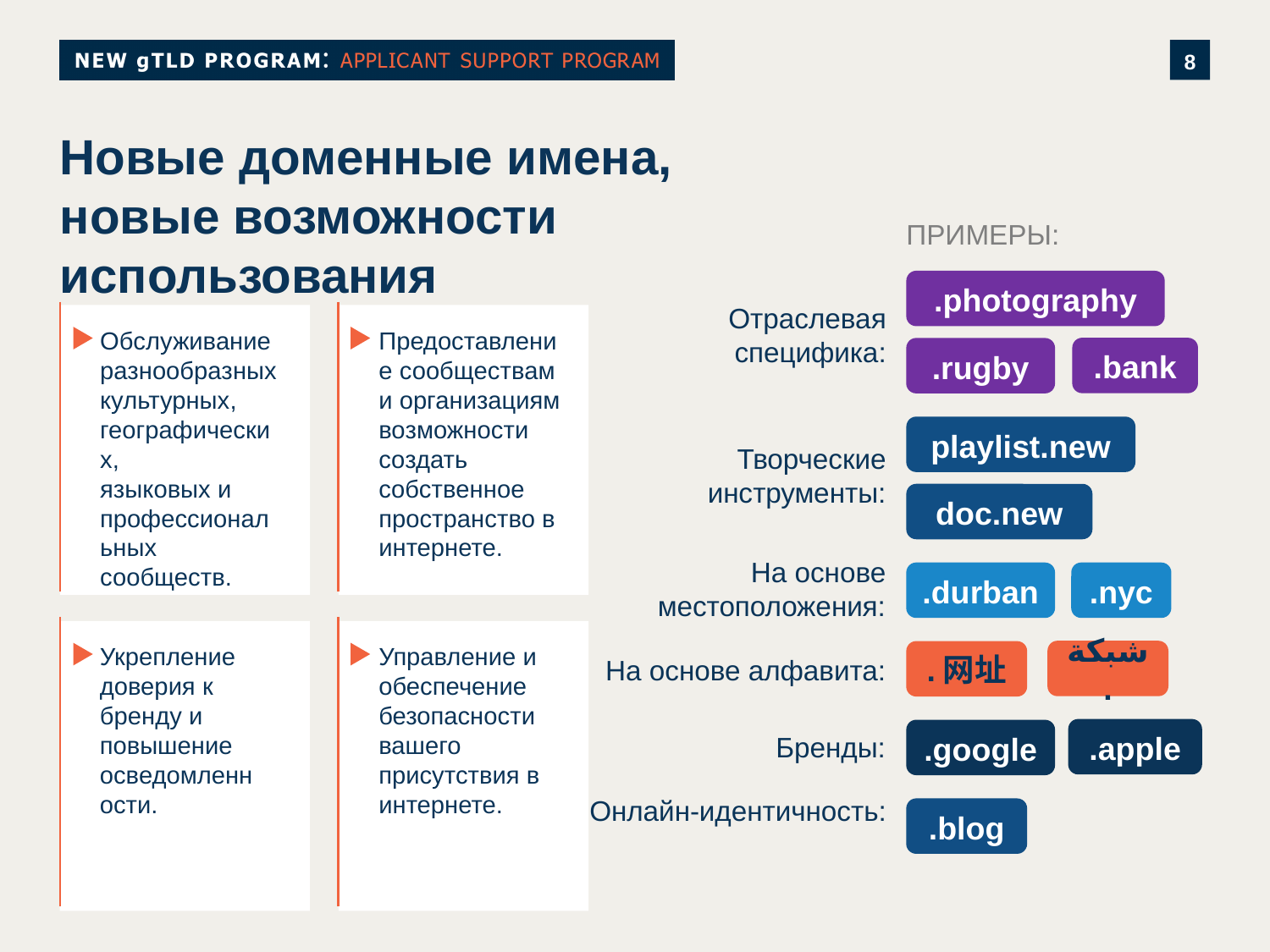

# Новые доменные имена, новые возможности использования
ПРИМЕРЫ:
.photography
Отраслевая специфика:
Обслуживание разнообразных
культурных, географических,
языковых и профессиональных сообществ.
Предоставление сообществам и организациям возможности создать собственное пространство в интернете.

.bank
.rugby
playlist.new
Творческие инструменты:
doc.new
На основе местоположения:
.durban
.nyc
Укрепление доверия к бренду и повышение осведомленности.
Управление и обеспечение безопасности вашего присутствия в интернете.
شبكة.
.网址

На основе алфавита:
.apple
.google
Бренды:
Онлайн-идентичность:
.blog